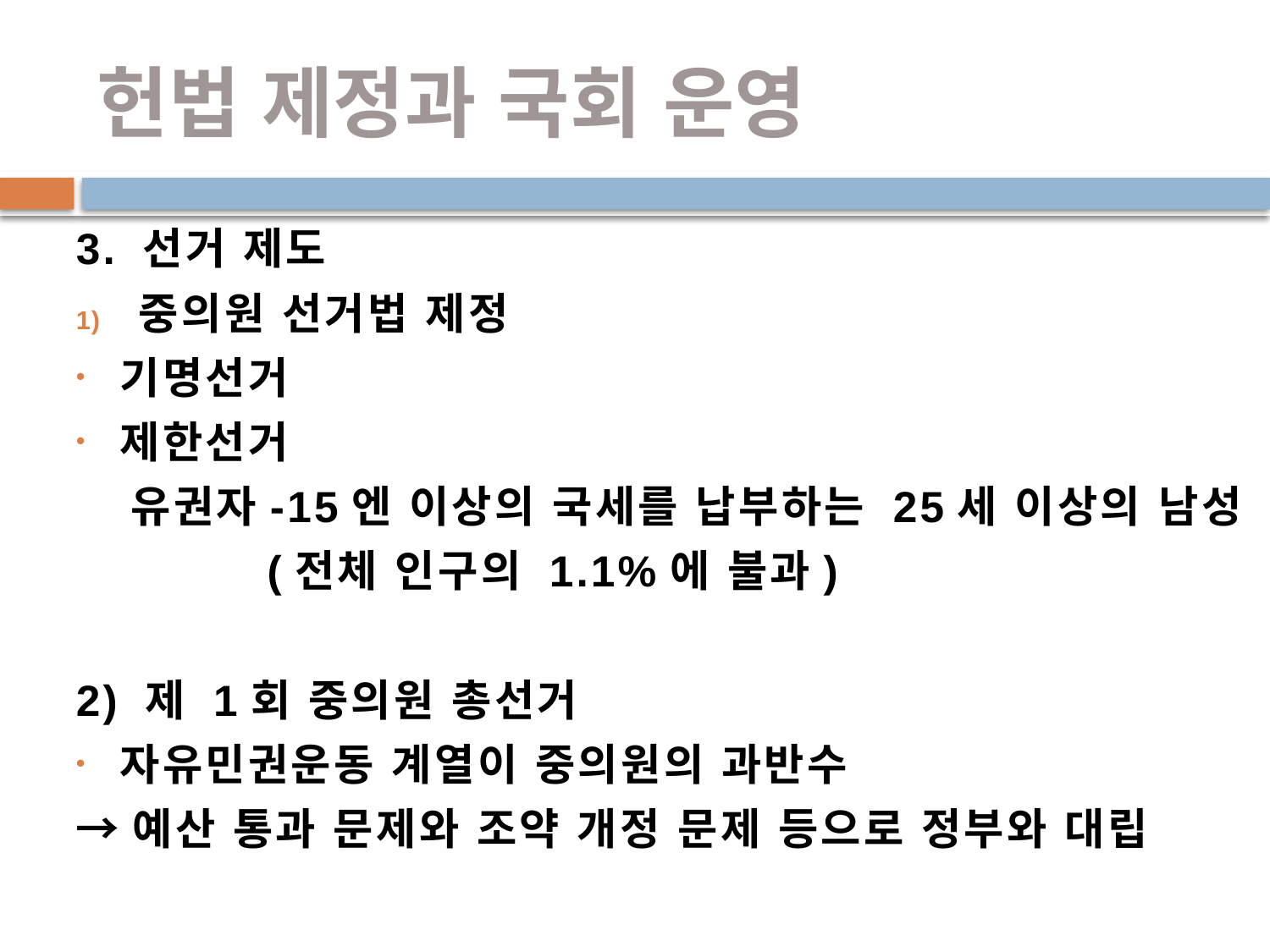

# 헌법 제정과 국회 운영
3. 선거 제도
중의원 선거법 제정
기명선거
제한선거
   유권자-15엔 이상의 국세를 납부하는 25세 이상의 남성
             (전체 인구의 1.1%에 불과)

2) 제 1회 중의원 총선거
자유민권운동 계열이 중의원의 과반수
→예산 통과 문제와 조약 개정 문제 등으로 정부와 대립